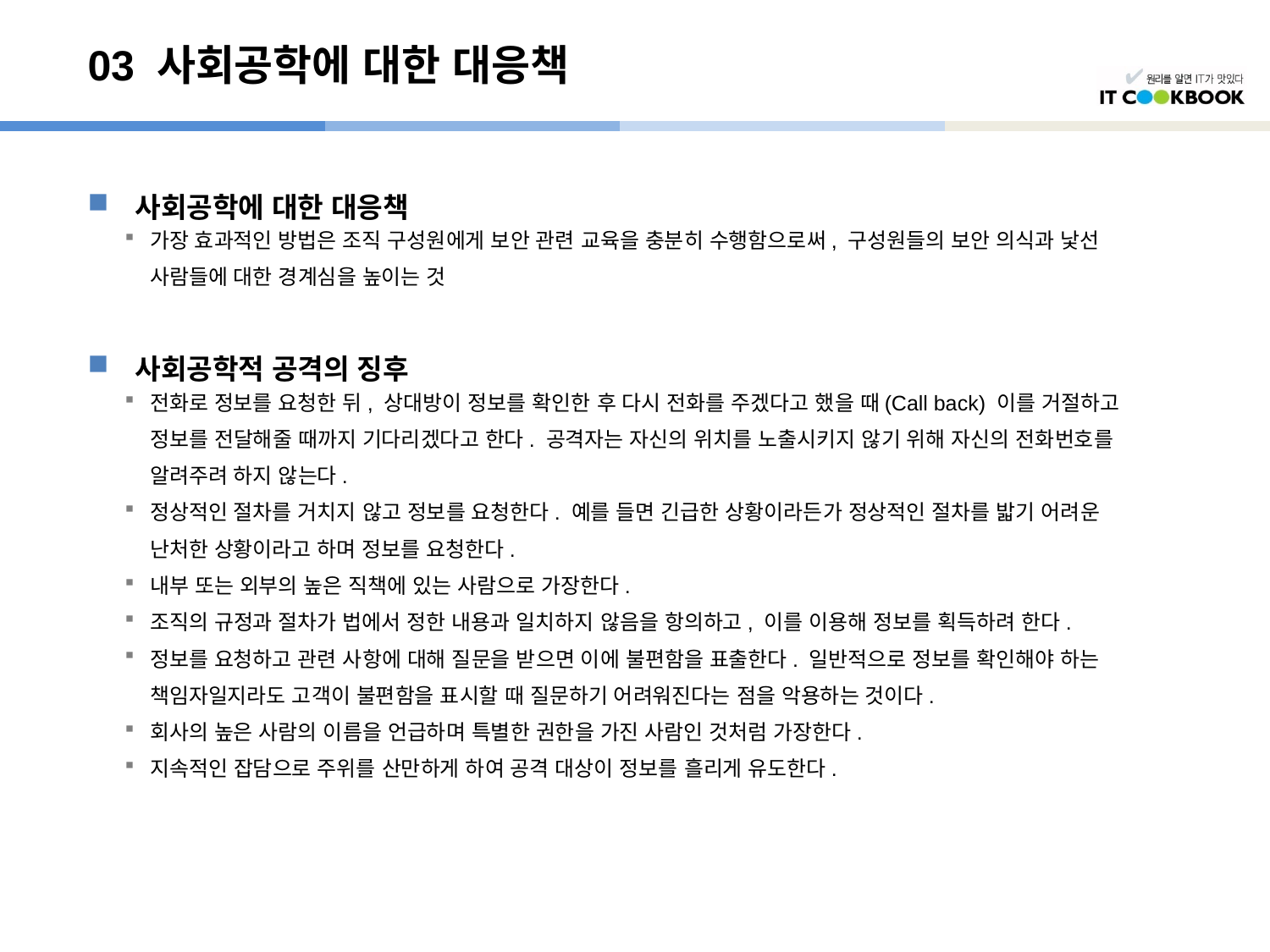

# 03 사회공학에 대한 대응책
사회공학에 대한 대응책
가장 효과적인 방법은 조직 구성원에게 보안 관련 교육을 충분히 수행함으로써, 구성원들의 보안 의식과 낯선
	사람들에 대한 경계심을 높이는 것

사회공학적 공격의 징후
전화로 정보를 요청한 뒤, 상대방이 정보를 확인한 후 다시 전화를 주겠다고 했을 때(Call back) 이를 거절하고
	정보를 전달해줄 때까지 기다리겠다고 한다. 공격자는 자신의 위치를 노출시키지 않기 위해 자신의 전화번호를
	알려주려 하지 않는다.
정상적인 절차를 거치지 않고 정보를 요청한다. 예를 들면 긴급한 상황이라든가 정상적인 절차를 밟기 어려운
	난처한 상황이라고 하며 정보를 요청한다.
내부 또는 외부의 높은 직책에 있는 사람으로 가장한다.
조직의 규정과 절차가 법에서 정한 내용과 일치하지 않음을 항의하고, 이를 이용해 정보를 획득하려 한다.
정보를 요청하고 관련 사항에 대해 질문을 받으면 이에 불편함을 표출한다. 일반적으로 정보를 확인해야 하는
	책임자일지라도 고객이 불편함을 표시할 때 질문하기 어려워진다는 점을 악용하는 것이다.
회사의 높은 사람의 이름을 언급하며 특별한 권한을 가진 사람인 것처럼 가장한다.
지속적인 잡담으로 주위를 산만하게 하여 공격 대상이 정보를 흘리게 유도한다.